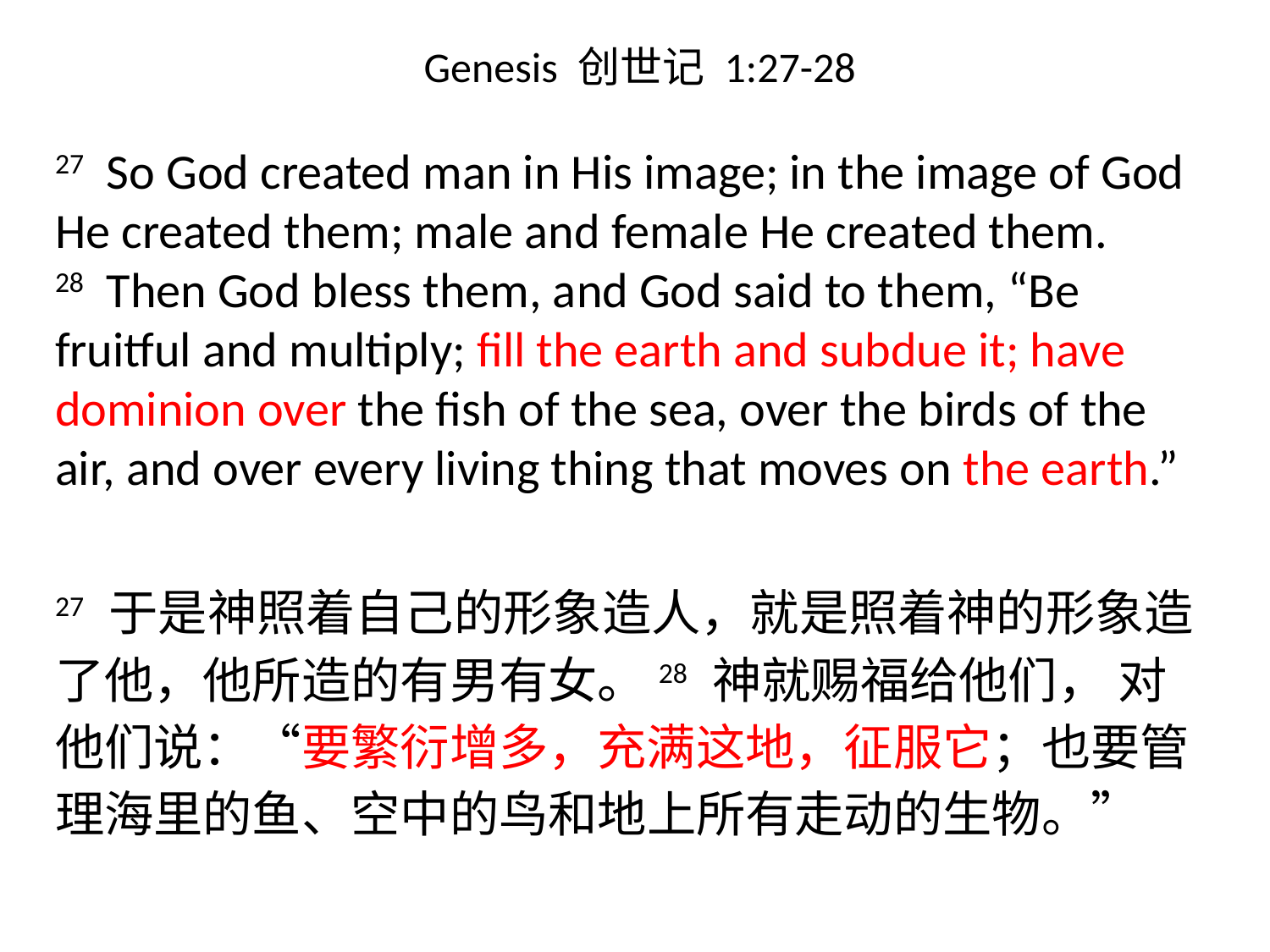

# Genesis 创世记 1:27-28
27  So God created man in His image; in the image of God He created them; male and female He created them.       28  Then God bless them, and God said to them, “Be fruitful and multiply; fill the earth and subdue it; have dominion over the fish of the sea, over the birds of the air, and over every living thing that moves on the earth.”

27  于是神照着自己的形象造人，就是照着神的形象造了他，他所造的有男有女。28  神就赐福给他们， 对他们说：“要繁衍增多，充满这地，征服它；也要管理海里的鱼、空中的鸟和地上所有走动的生物。”